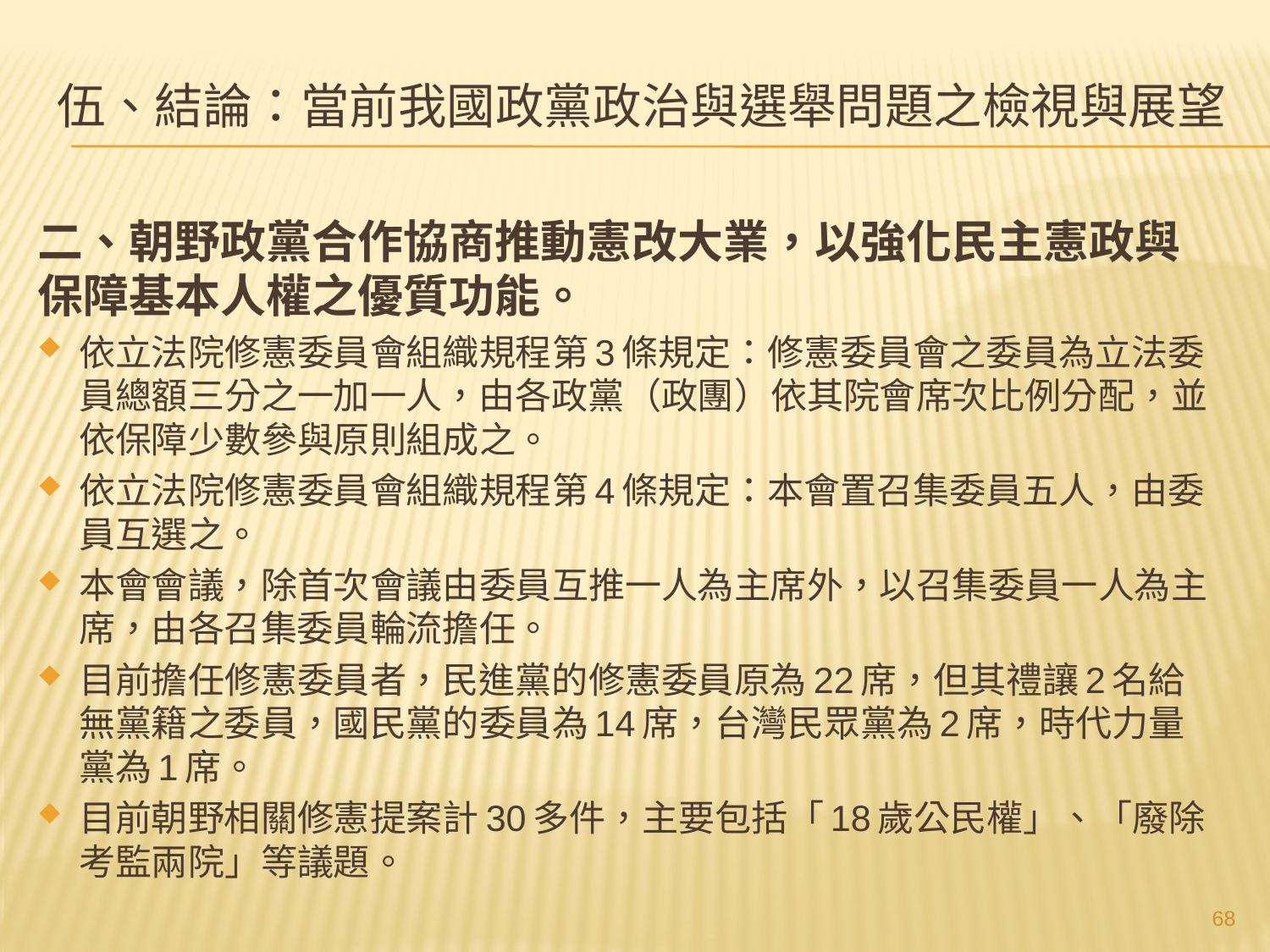

# 伍、結論：當前我國政黨政治與選舉問題之檢視與展望
二、朝野政黨合作協商推動憲改大業，以強化民主憲政與保障基本人權之優質功能。
依立法院修憲委員會組織規程第3條規定：修憲委員會之委員為立法委員總額三分之一加一人，由各政黨（政團）依其院會席次比例分配，並依保障少數參與原則組成之。
依立法院修憲委員會組織規程第4條規定：本會置召集委員五人，由委員互選之。
本會會議，除首次會議由委員互推一人為主席外，以召集委員一人為主席，由各召集委員輪流擔任。
目前擔任修憲委員者，民進黨的修憲委員原為22席，但其禮讓2名給無黨籍之委員，國民黨的委員為14席，台灣民眾黨為2席，時代力量黨為1席。
目前朝野相關修憲提案計30多件，主要包括「18歲公民權」、「廢除考監兩院」等議題。
68